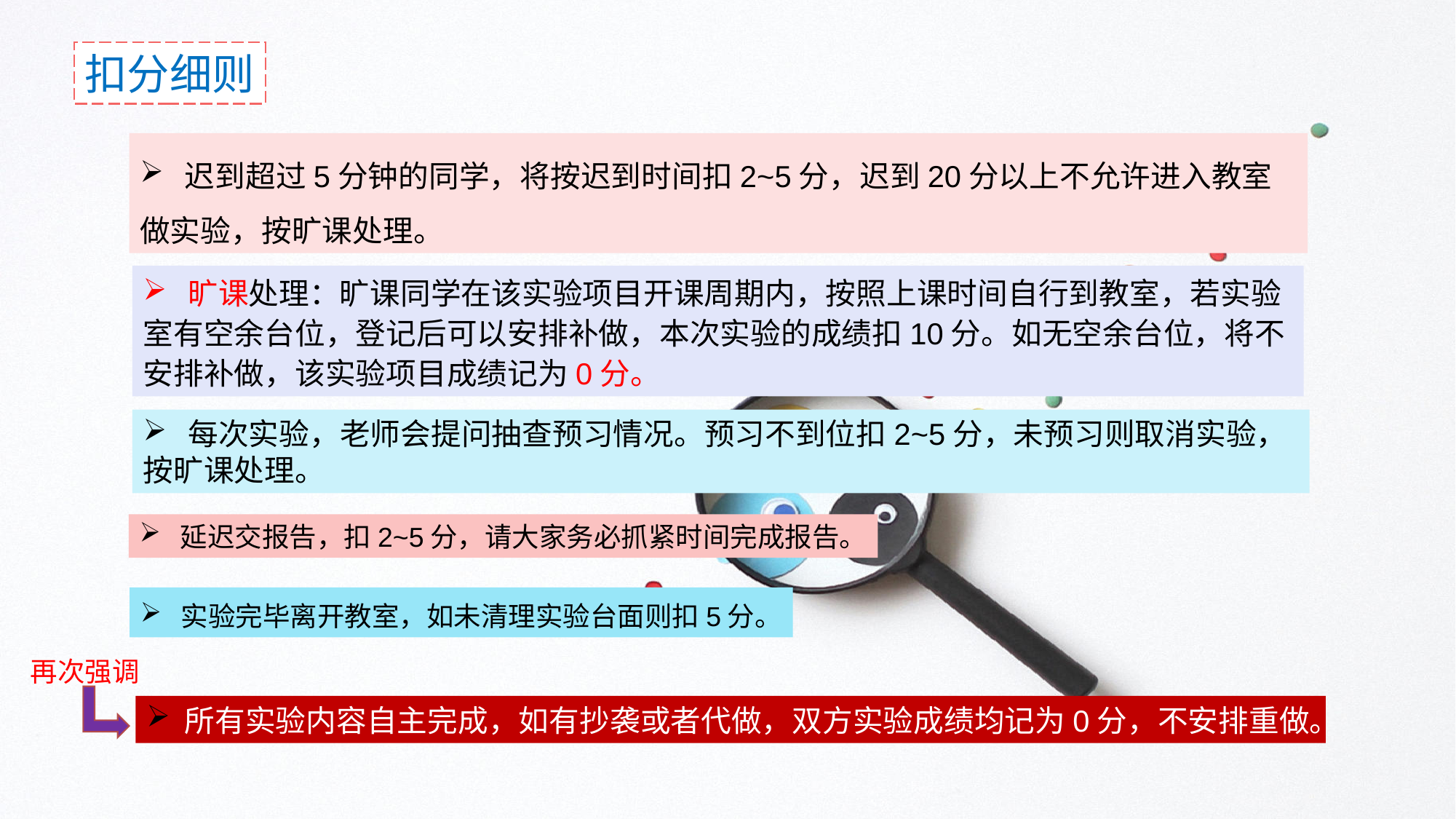

扣分细则
  迟到超过5分钟的同学，将按迟到时间扣2~5分，迟到20分以上不允许进入教室做实验，按旷课处理。
  旷课处理：旷课同学在该实验项目开课周期内，按照上课时间自行到教室，若实验室有空余台位，登记后可以安排补做，本次实验的成绩扣10分。如无空余台位，将不安排补做，该实验项目成绩记为0分。
  每次实验，老师会提问抽查预习情况。预习不到位扣2~5分，未预习则取消实验，按旷课处理。
  延迟交报告，扣2~5分，请大家务必抓紧时间完成报告。
  实验完毕离开教室，如未清理实验台面则扣5分。
再次强调

 所有实验内容自主完成，如有抄袭或者代做，双方实验成绩均记为0分，不安排重做。